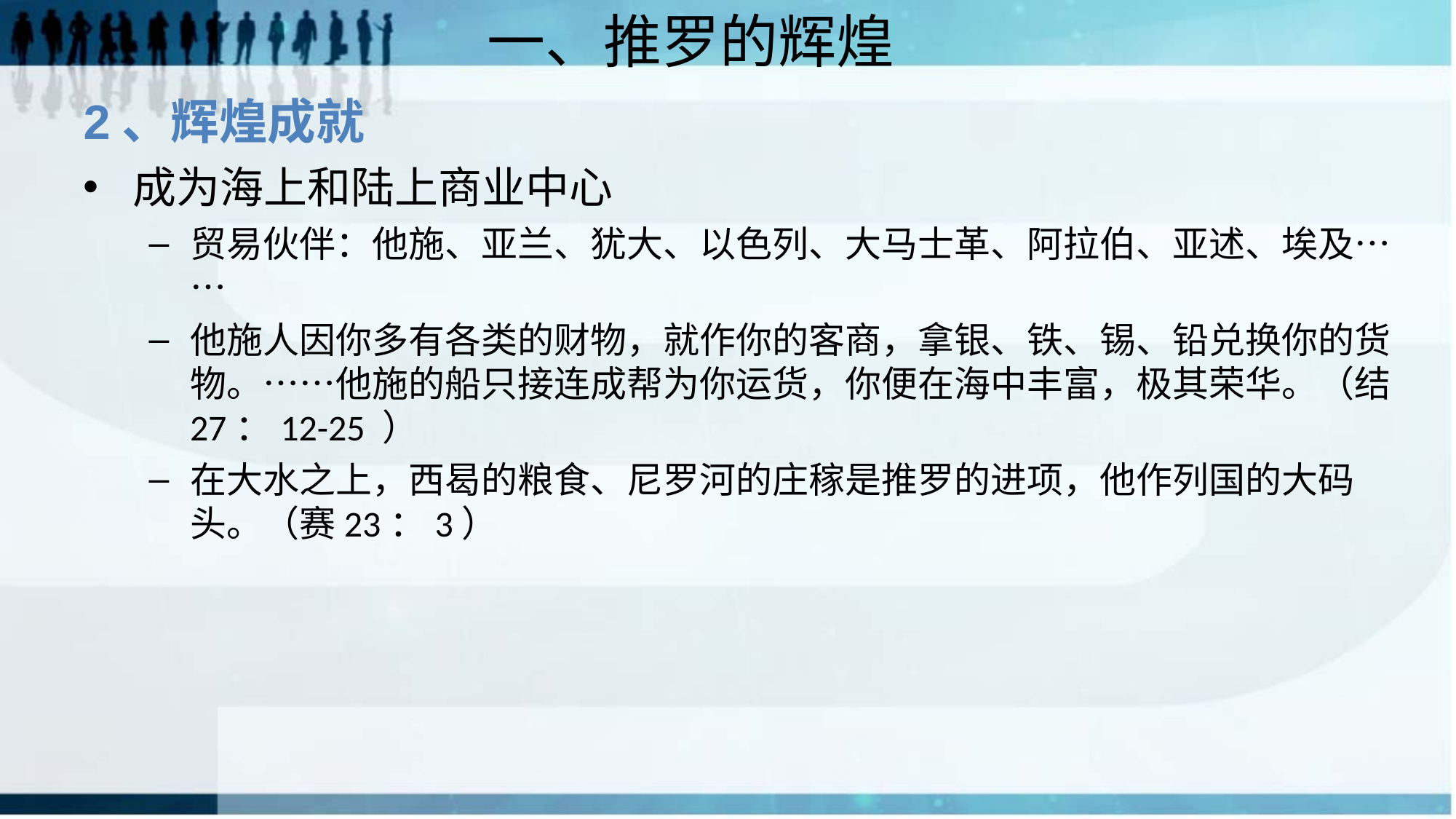

一、推罗的辉煌
2、辉煌成就
成为海上和陆上商业中心
贸易伙伴：他施、亚兰、犹大、以色列、大马士革、阿拉伯、亚述、埃及……
他施人因你多有各类的财物，就作你的客商，拿银、铁、锡、铅兑换你的货物。……他施的船只接连成帮为你运货，你便在海中丰富，极其荣华。（结27：12-25 ）
在大水之上，西曷的粮食、尼罗河的庄稼是推罗的进项，他作列国的大码头。（赛23：3）